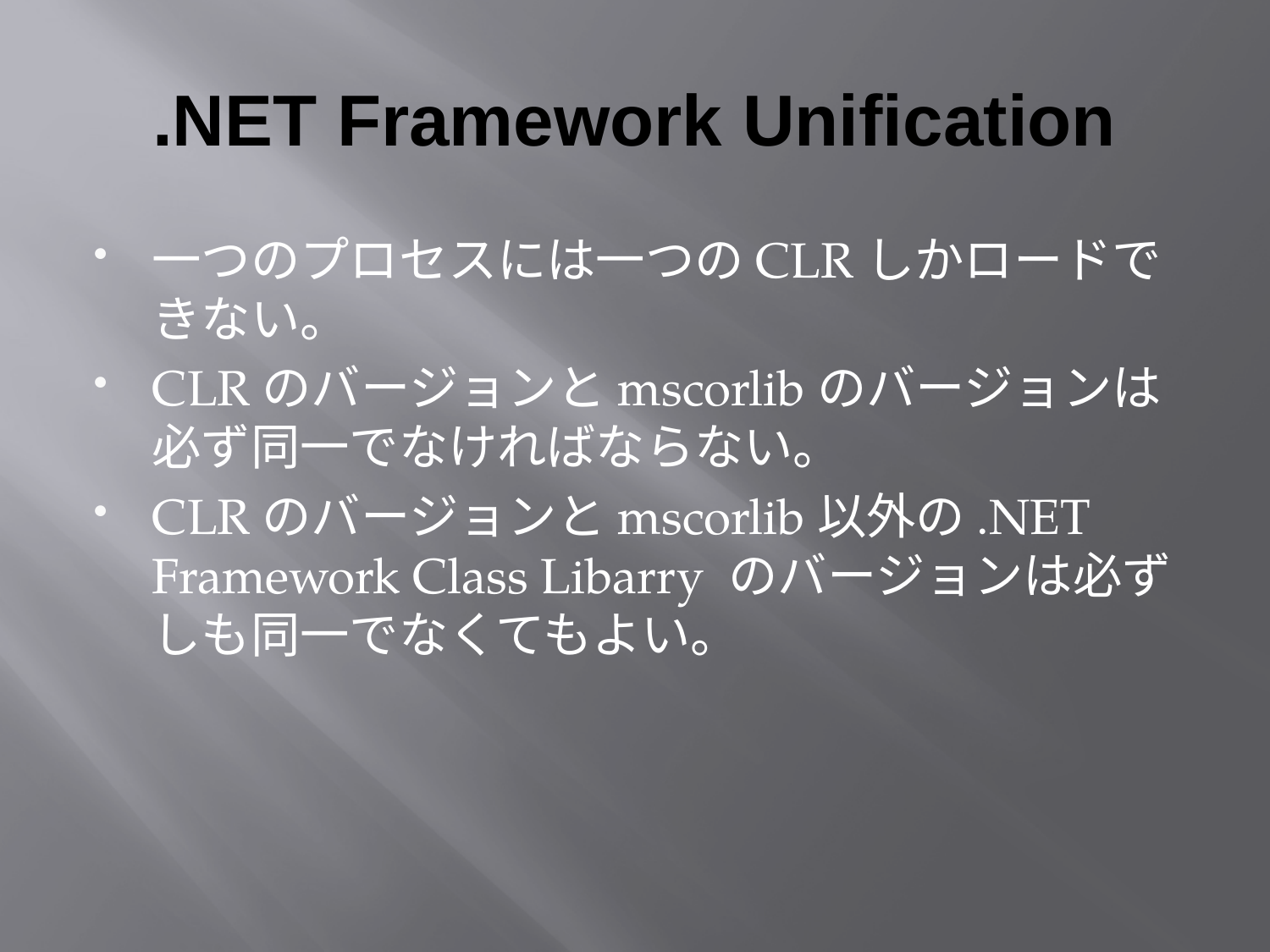

# .NET Framework Unification
一つのプロセスには一つのCLRしかロードできない。
CLRのバージョンとmscorlibのバージョンは必ず同一でなければならない。
CLRのバージョンとmscorlib以外の.NET Framework Class Libarry のバージョンは必ずしも同一でなくてもよい。